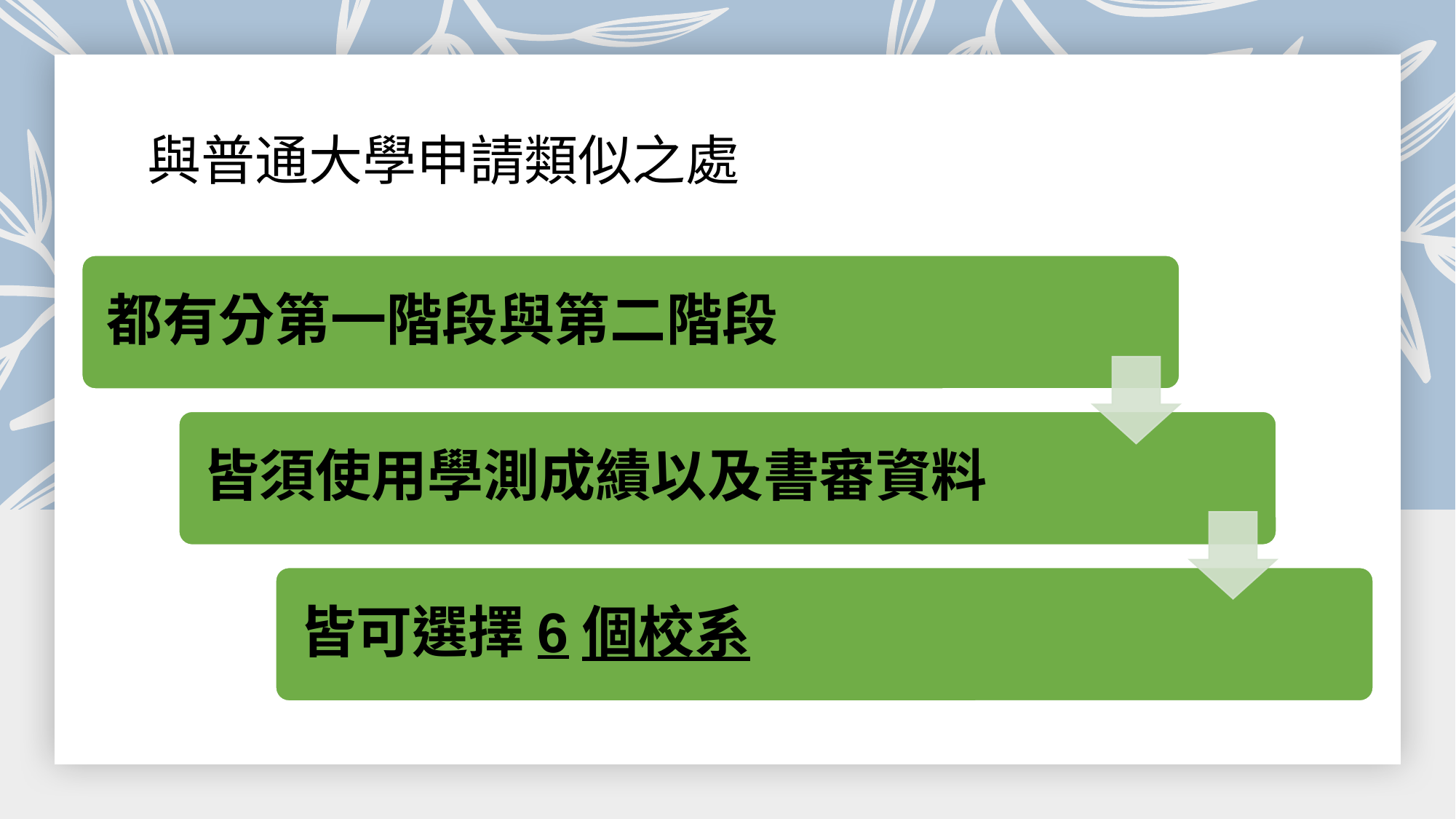

與普通大學申請類似之處
都有分第一階段與第二階段
皆須使用學測成績以及書審資料
皆可選擇6個校系